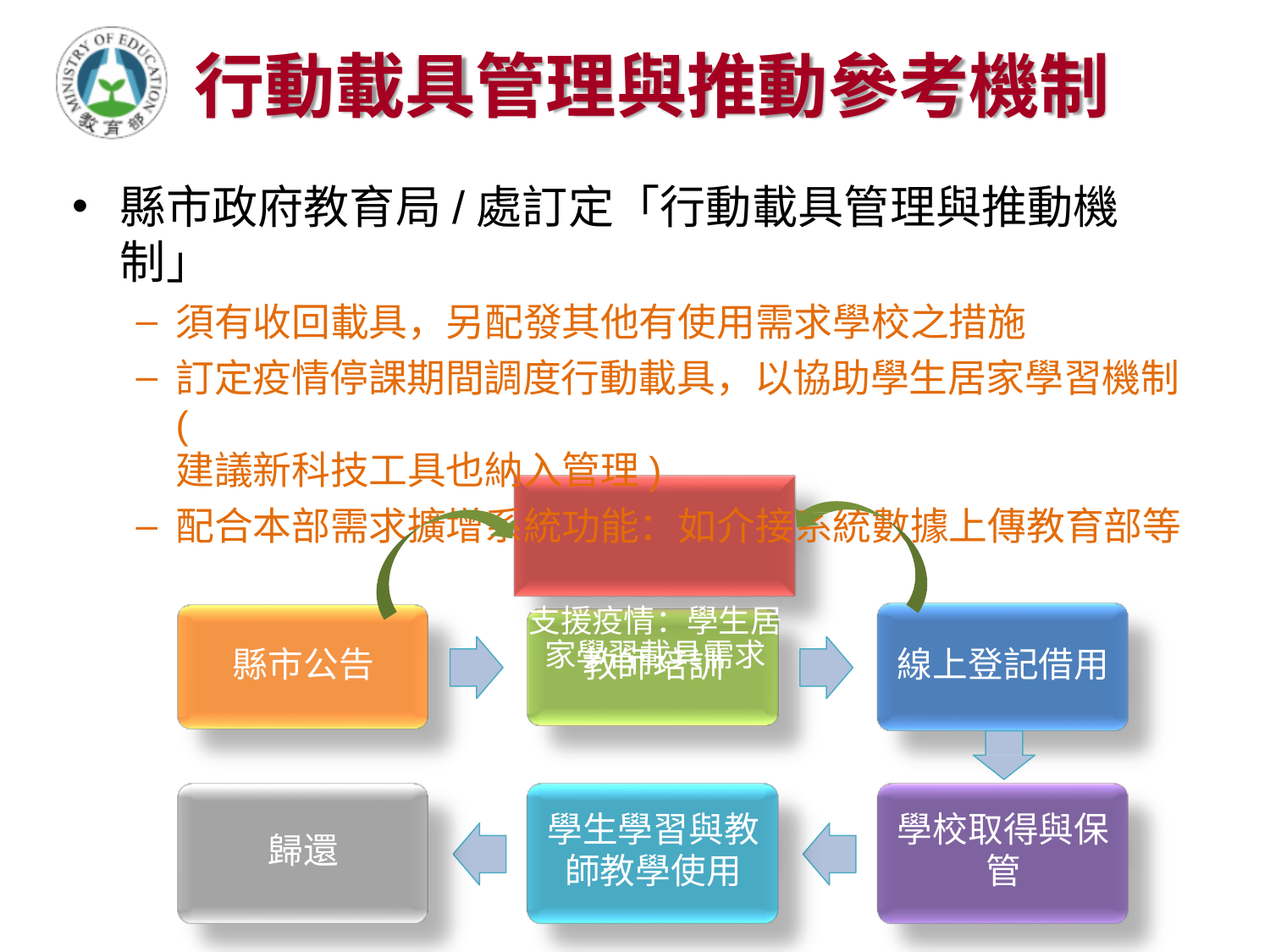

# 行動載具管理與推動參考機制
縣市政府教育局/處訂定「行動載具管理與推動機制」
須有收回載具，另配發其他有使用需求學校之措施
訂定疫情停課期間調度行動載具，以協助學生居家學習機制(
建議新科技工具也納入管理)
配合本部需求擴增系統功能：如介接系統數據上傳教育部等

支援疫情：學生居 家學習載具需求

縣市公告
教師培訓
線上登記借用

學生學習與教
師教學使用
學校取得與保
管

歸還